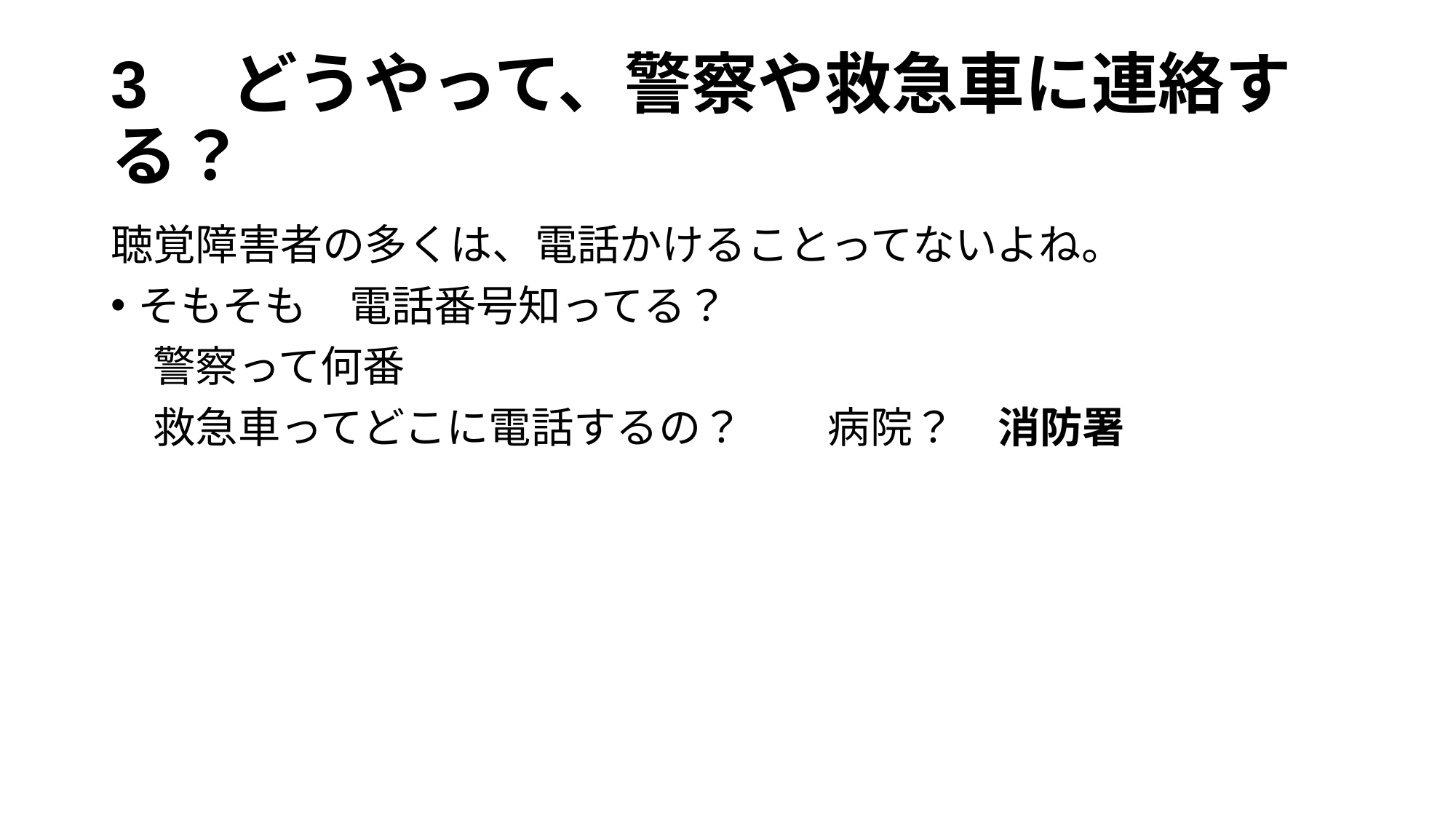

# 3　どうやって、警察や救急車に連絡する？
聴覚障害者の多くは、電話かけることってないよね。
そもそも　電話番号知ってる？
　警察って何番
　救急車ってどこに電話するの？　　病院？　消防署